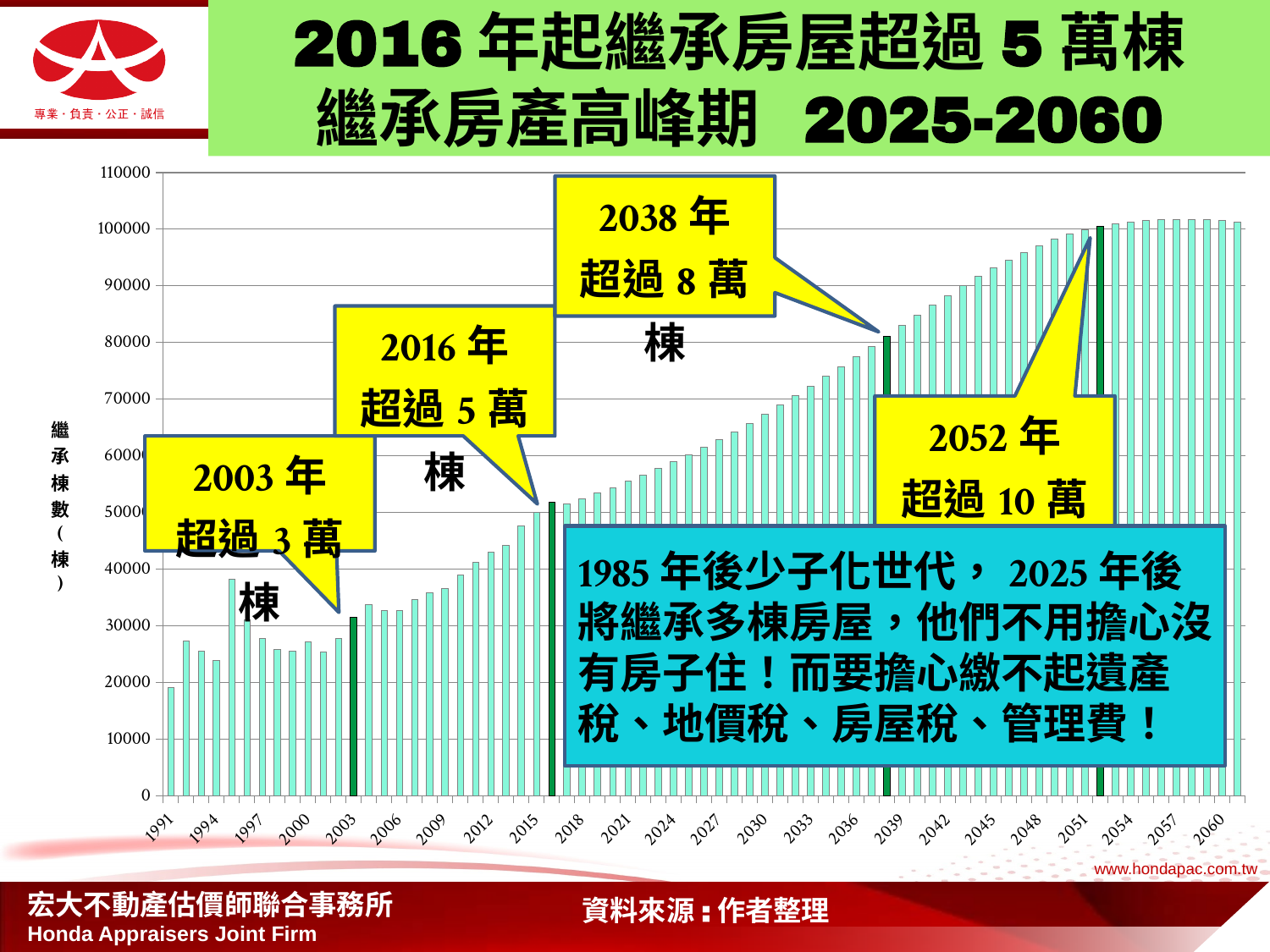

# 2016年起繼承房屋超過5萬棟 繼承房產高峰期  2025-2060

### Chart

| Category | 繼承棟數 |
|---|---|
| 1991 | 19115.0 |
| 1992 | 27368.0 |
| 1993 | 25548.0 |
| 1994 | 23953.0 |
| 1995 | 38144.0 |
| 1996 | 31033.0 |
| 1997 | 27730.0 |
| 1998 | 25889.0 |
| 1999 | 25585.0 |
| 2000 | 27213.0 |
| 2001 | 25388.0 |
| 2002 | 27738.0 |
| 2003 | 31433.0 |
| 2004 | 33710.0 |
| 2005 | 32732.0 |
| 2006 | 32737.000000000004 |
| 2007 | 34700.0 |
| 2008 | 35766.0 |
| 2009 | 36579.0 |
| 2010 | 39006.0 |
| 2011 | 41198.0 |
| 2012 | 43025.0 |
| 2013 | 44143.0 |
| 2014 | 47619.0 |
| 2015 | 49999.0 |
| 2016 | 51864.0 |
| 2017 | 51490.8 |
| 2018 | 52406.4 |
| 2019 | 53376.9 |
| 2020 | 54402.3 |
| 2021 | 55473.3 |
| 2022 | 56581.799999999996 |
| 2023 | 57727.5 |
| 2024 | 58921.49999999999 |
| 2025 | 60175.5 |
| 2026 | 61486.5 |
| 2027 | 62845.799999999996 |
| 2028 | 64262.4 |
| 2029 | 65741.1 |
| 2030 | 67294.79999999999 |
| 2031 | 68906.4 |
| 2032 | 70555.5 |
| 2033 | 72251.4 |
| 2034 | 73977.3 |
| 2035 | 75735.9 |
| 2036 | 77499.90000000001 |
| 2037 | 79294.5 |
| 2038 | 81108.9 |
| 2039 | 82933.5 |
| 2040 | 84755.99999999997 |
| 2041 | 86550.6 |
| 2042 | 88298.99999999997 |
| 2043 | 89998.5 |
| 2044 | 91613.1 |
| 2045 | 93108.6 |
| 2046 | 94539.9 |
| 2047 | 95894.40000000001 |
| 2048 | 97109.7 |
| 2049 | 98176.20000000001 |
| 2050 | 99080.1 |
| 2051 | 99883.8 |
| 2052 | 100472.69999999998 |
| 2053 | 100928.7 |
| 2054 | 101274.59999999999 |
| 2055 | 101528.69999999998 |
| 2056 | 101669.1 |
| 2057 | 101684.70000000001 |
| 2058 | 101677.19999999998 |
| 2059 | 101604.9 |
| 2060 | 101450.7 |
| 2061 | 101211.6 |
1985年後少子化世代，2025年後將繼承多棟房屋，他們不用擔心沒有房子住！而要擔心繳不起遺產稅、地價稅、房屋稅、管理費！
資料來源:作者整理